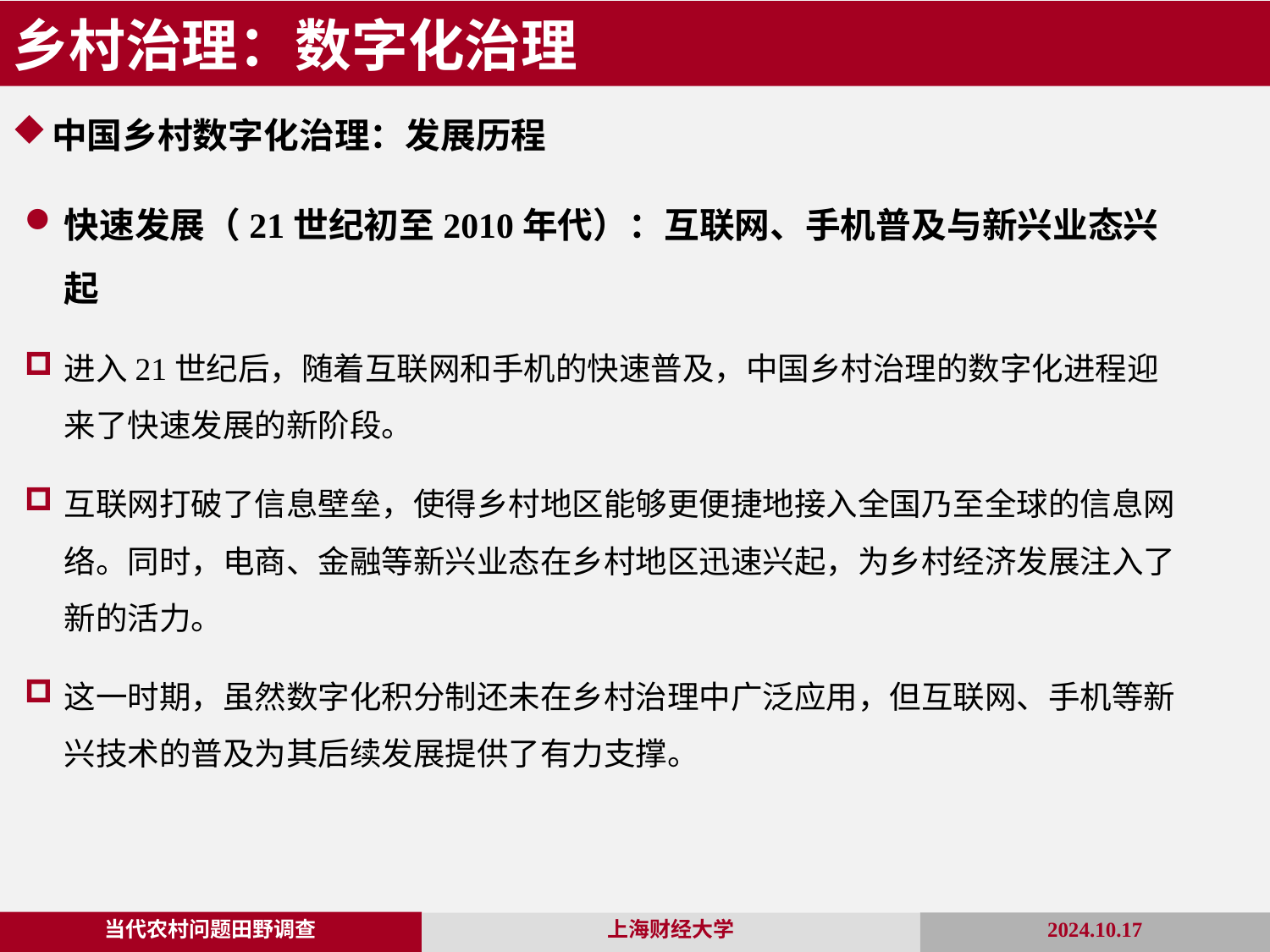

乡村治理：数字化治理
中国乡村数字化治理：发展历程
快速发展（21世纪初至2010年代）：互联网、手机普及与新兴业态兴起
进入21世纪后，随着互联网和手机的快速普及，中国乡村治理的数字化进程迎来了快速发展的新阶段。
互联网打破了信息壁垒，使得乡村地区能够更便捷地接入全国乃至全球的信息网络。同时，电商、金融等新兴业态在乡村地区迅速兴起，为乡村经济发展注入了新的活力。
这一时期，虽然数字化积分制还未在乡村治理中广泛应用，但互联网、手机等新兴技术的普及为其后续发展提供了有力支撑。
当代农村问题田野调查
2024.10.17
上海财经大学